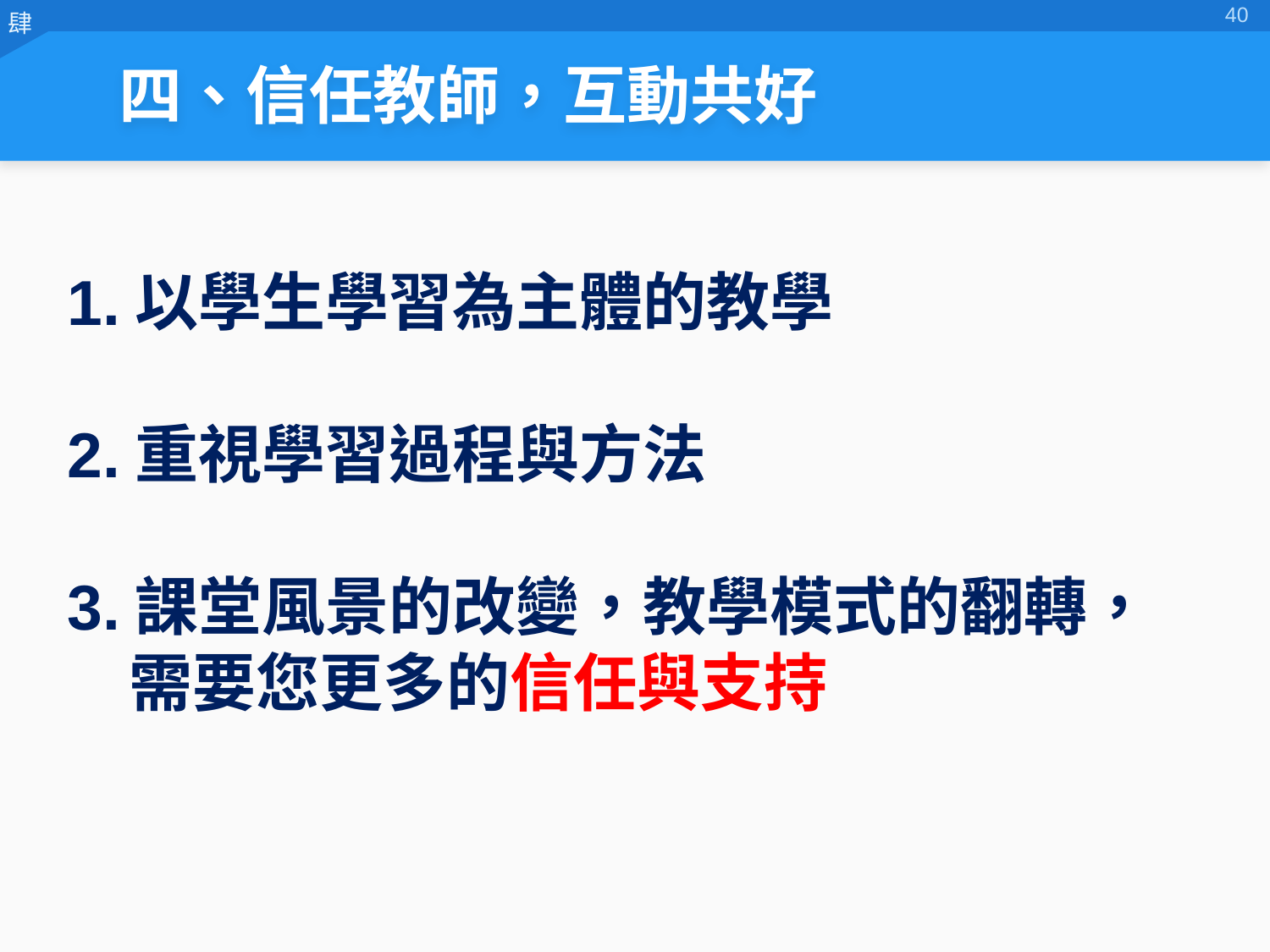

40
四、信任教師，互動共好
1.以學生學習為主體的教學

2.重視學習過程與方法

3.課堂風景的改變，教學模式的翻轉，需要您更多的信任與支持